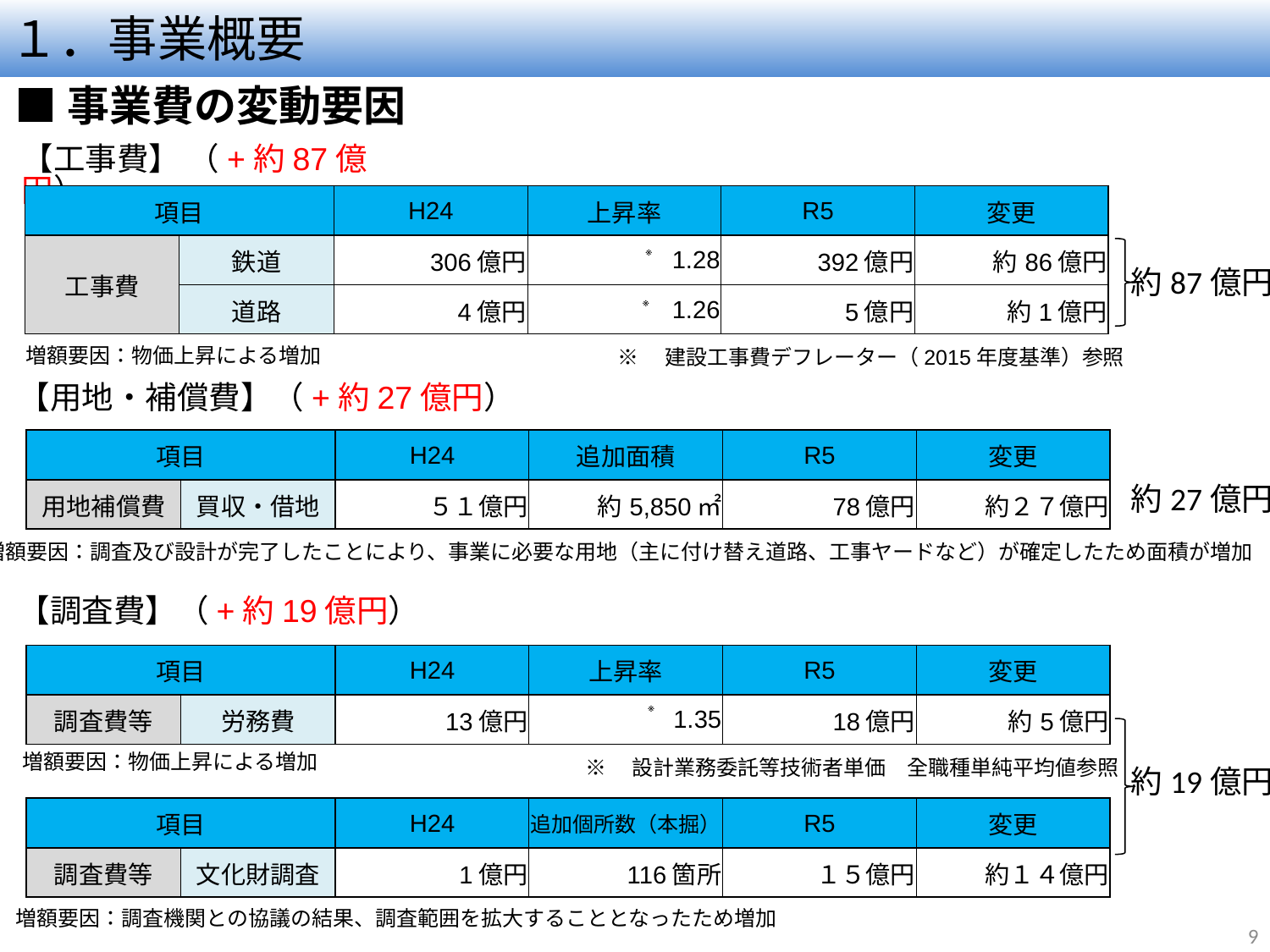

# １．事業概要
■事業費の変動要因
【工事費】 （+約87億円）
| 項目 |  | H24 | 上昇率 | R5 | 変更 |
| --- | --- | --- | --- | --- | --- |
| 工事費 | 鉄道 | 306億円 | 1.28 | 392億円 | 約86億円 |
|  | 道路 | 4億円 | 1.26 | 5億円 | 約1億円 |
※

約87億円
※
増額要因：物価上昇による増加
※　建設工事費デフレーター（2015年度基準）参照
【用地・補償費】（+約27億円）

【調査費】（+約19億円）
| 項目 |  | H24 | 追加面積 | R5 | 変更 |
| --- | --- | --- | --- | --- | --- |
| 用地補償費 | 買収・借地 | ５１億円 | 約5,850㎡ | 78億円 | 約２７億円 |
約27億円
増額要因：調査及び設計が完了したことにより、事業に必要な用地（主に付け替え道路、工事ヤードなど）が確定したため面積が増加
| 項目 |  | H24 | 上昇率 | R5 | 変更 |
| --- | --- | --- | --- | --- | --- |
| 調査費等 | 労務費 | 13億円 | 1.35 | 18億円 | 約5億円 |
※

増額要因：物価上昇による増加
※　設計業務委託等技術者単価　全職種単純平均値参照
約19億円
| 項目 |  | H24 | 追加個所数（本掘） | R5 | 変更 |
| --- | --- | --- | --- | --- | --- |
| 調査費等 | 文化財調査 | 1億円 | 116箇所 | １５億円 | 約１４億円 |
増額要因：調査機関との協議の結果、調査範囲を拡大することとなったため増加
9